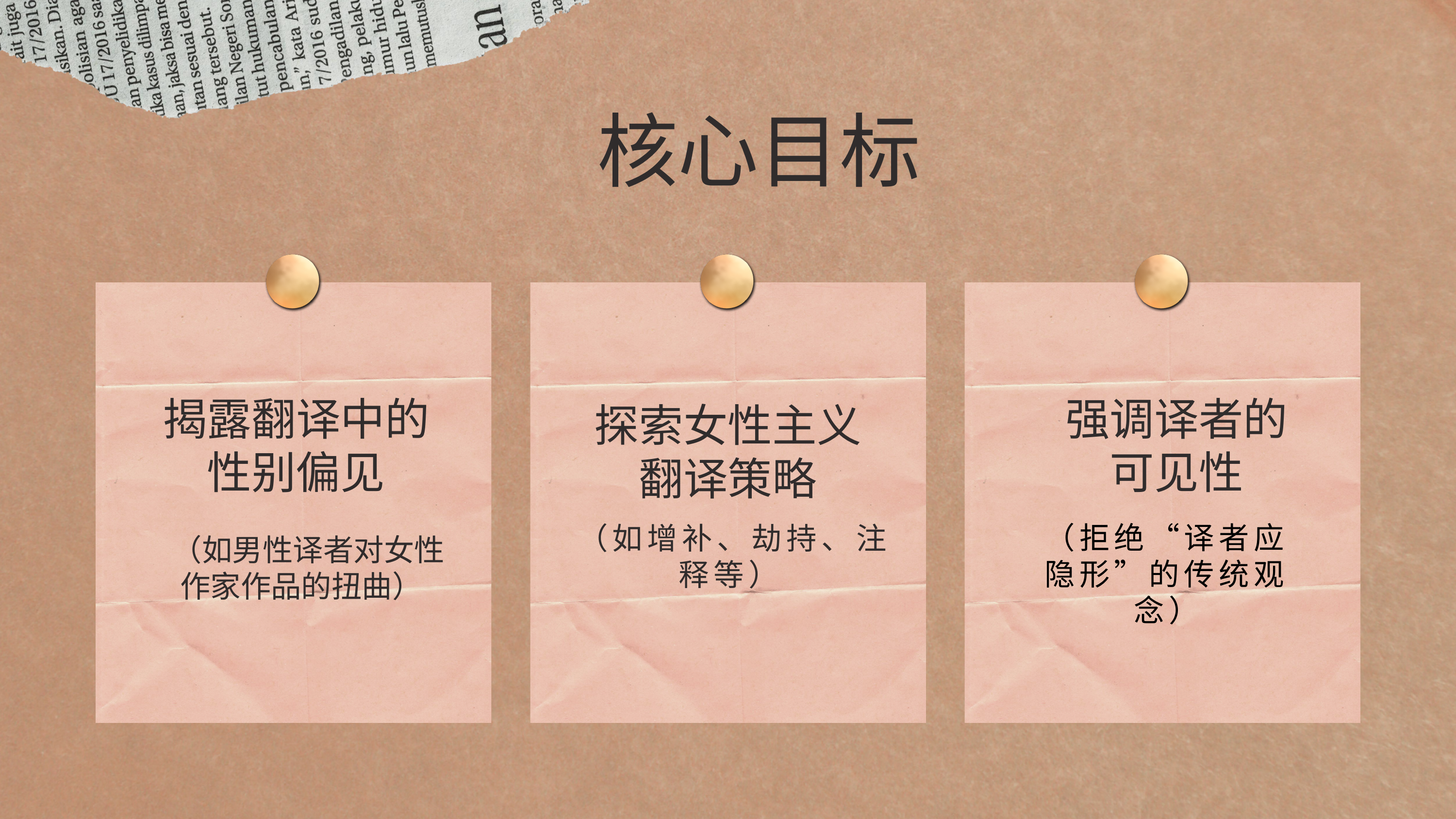

核心目标

揭露翻译中的性别偏见
强调译者的
可见性
探索女性主义翻译策略
（拒绝“译者应隐形”的传统观念）
（如增补、劫持、注释等）
（如男性译者对女性作家作品的扭曲）